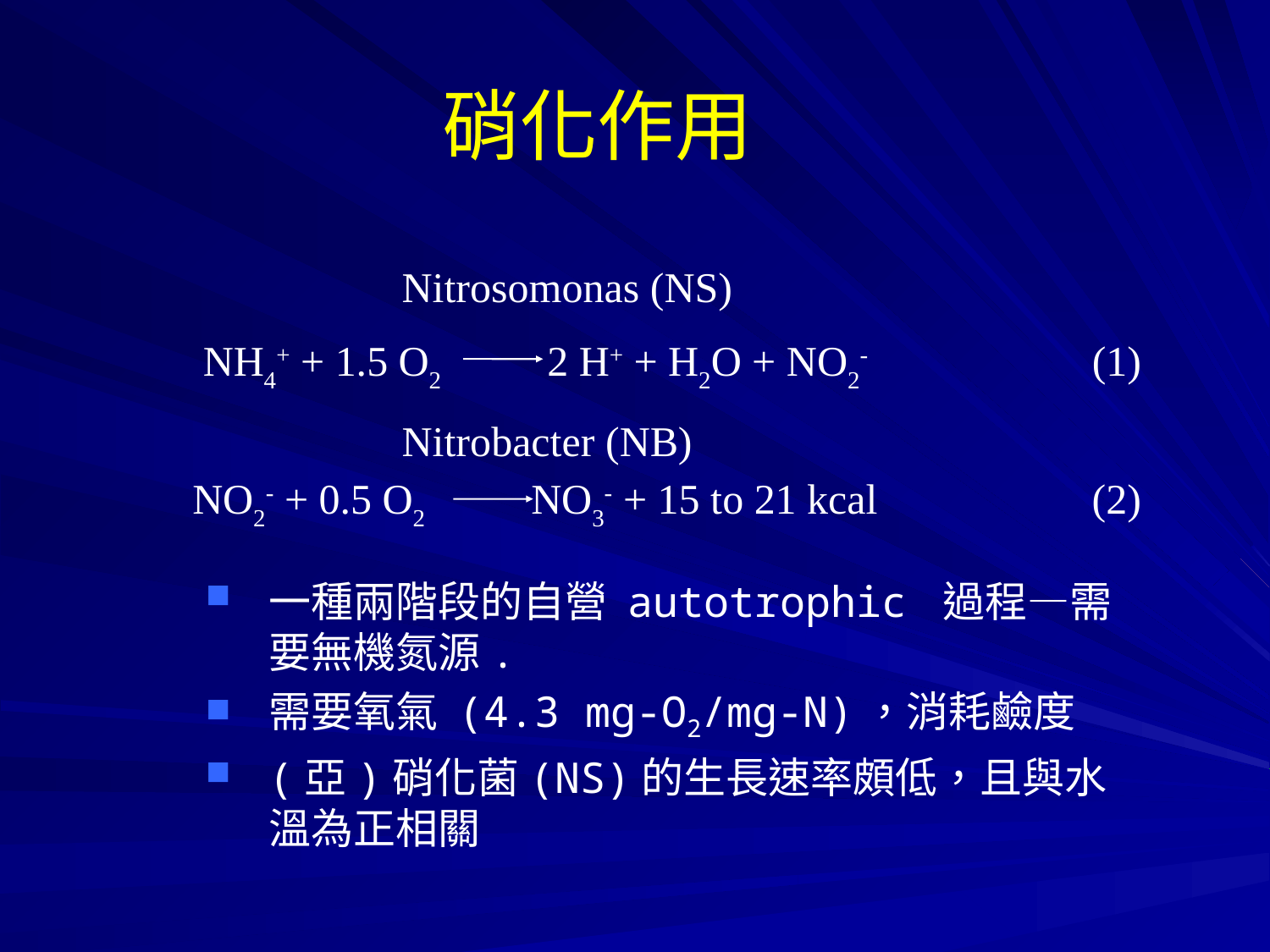

硝化作用
Nitrosomonas (NS)
NH4+ + 1.5 O2          2 H+ + H2O + NO2- 		(1)

Nitrobacter (NB)
NO2- + 0.5 O2          NO3- + 15 to 21 kcal	             (2)

一種兩階段的自營 autotrophic 過程—需要無機氮源.
需要氧氣 (4.3 mg-O2/mg-N)，消耗鹼度
(亞)硝化菌(NS)的生長速率頗低，且與水溫為正相關